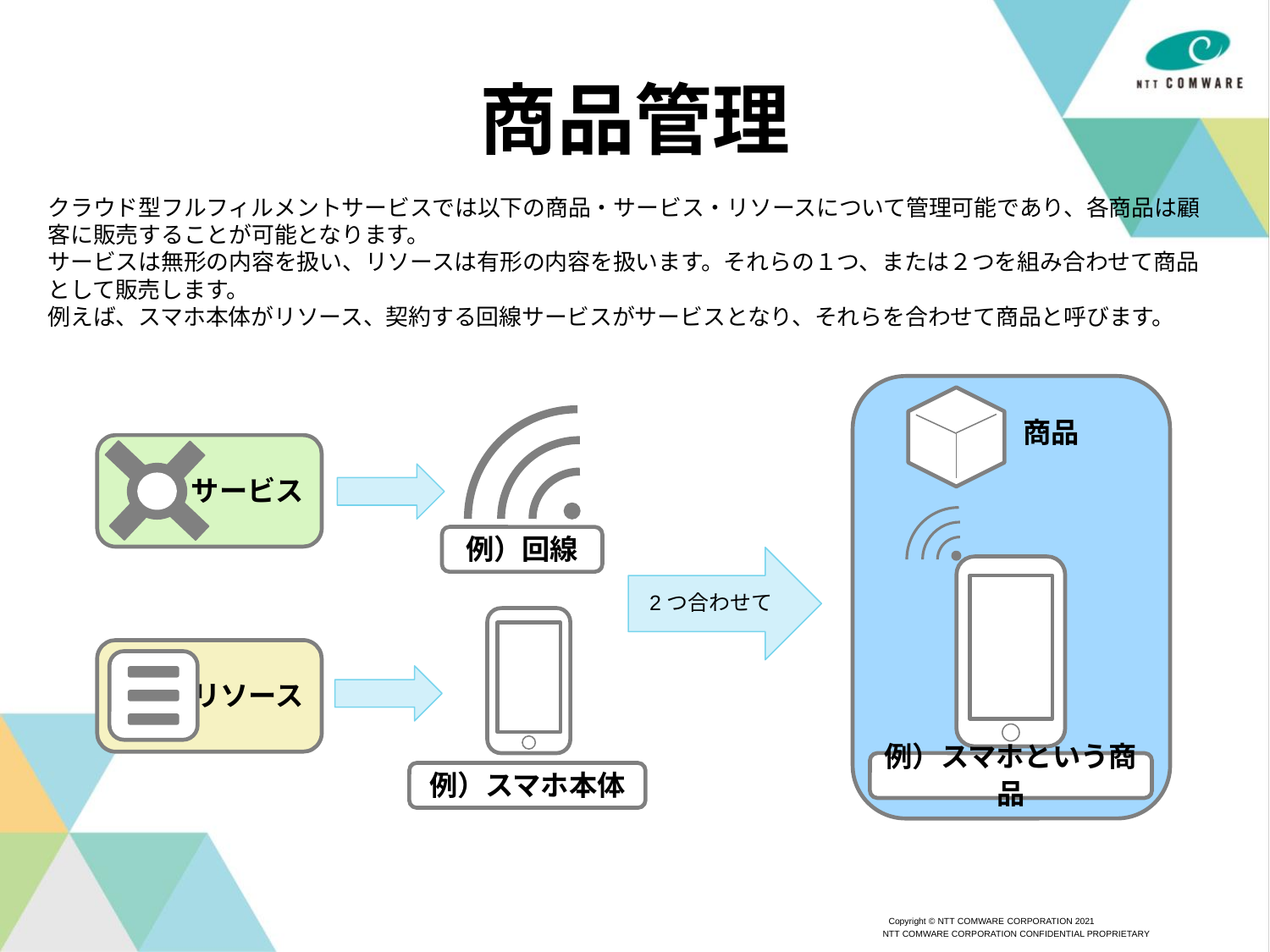

# 商品管理
クラウド型フルフィルメントサービスでは以下の商品・サービス・リソースについて管理可能であり、各商品は顧客に販売することが可能となります。
サービスは無形の内容を扱い、リソースは有形の内容を扱います。それらの１つ、または２つを組み合わせて商品として販売します。
例えば、スマホ本体がリソース、契約する回線サービスがサービスとなり、それらを合わせて商品と呼びます。
商品

サービス

例）回線
2つ合わせて

リソース

例）スマホという商品
例）スマホ本体